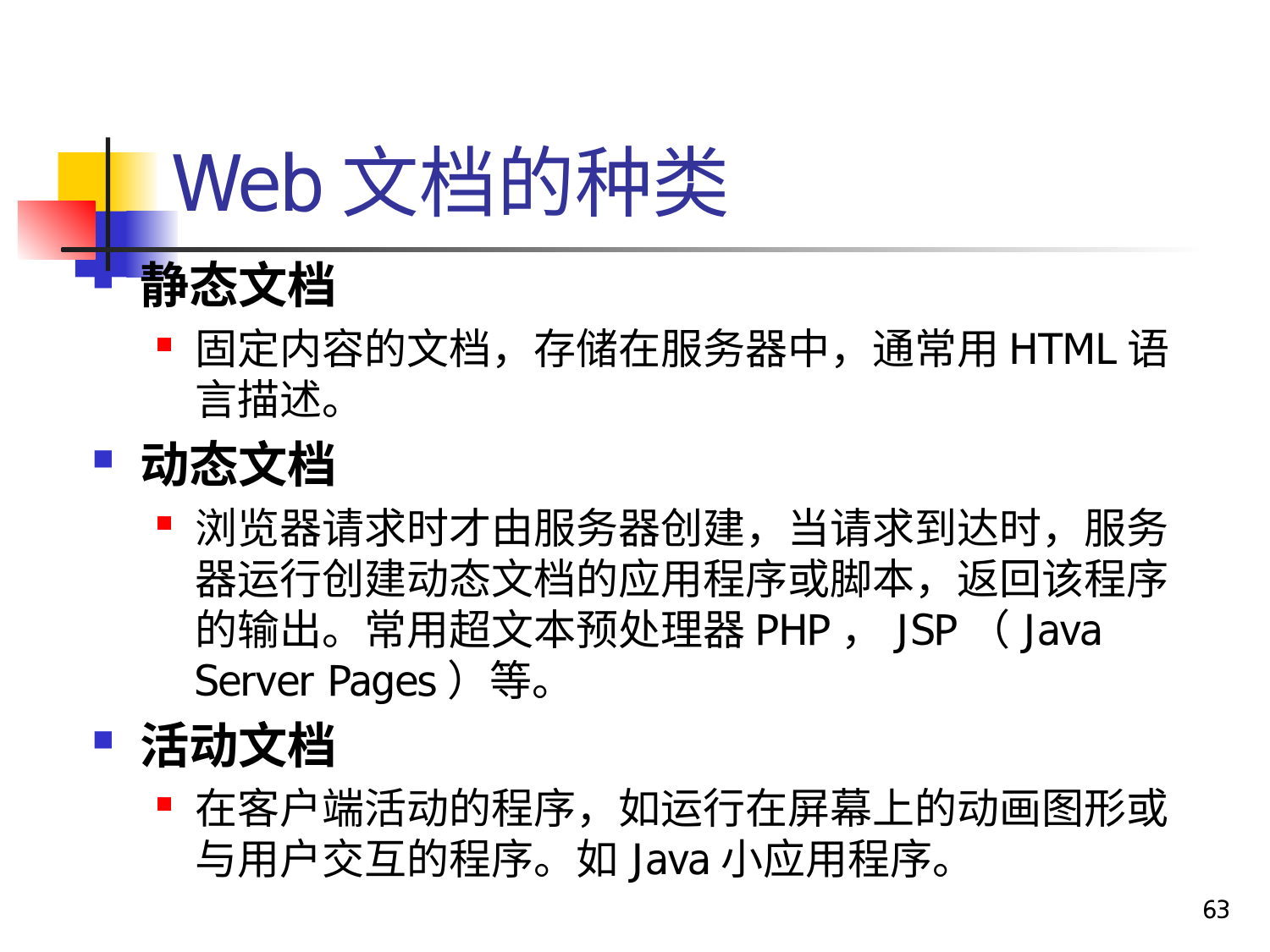

# Web文档的种类
静态文档
固定内容的文档，存储在服务器中，通常用HTML语言描述。
动态文档
浏览器请求时才由服务器创建，当请求到达时，服务器运行创建动态文档的应用程序或脚本，返回该程序的输出。常用超文本预处理器PHP，JSP（Java Server Pages）等。
活动文档
在客户端活动的程序，如运行在屏幕上的动画图形或与用户交互的程序。如Java小应用程序。
63